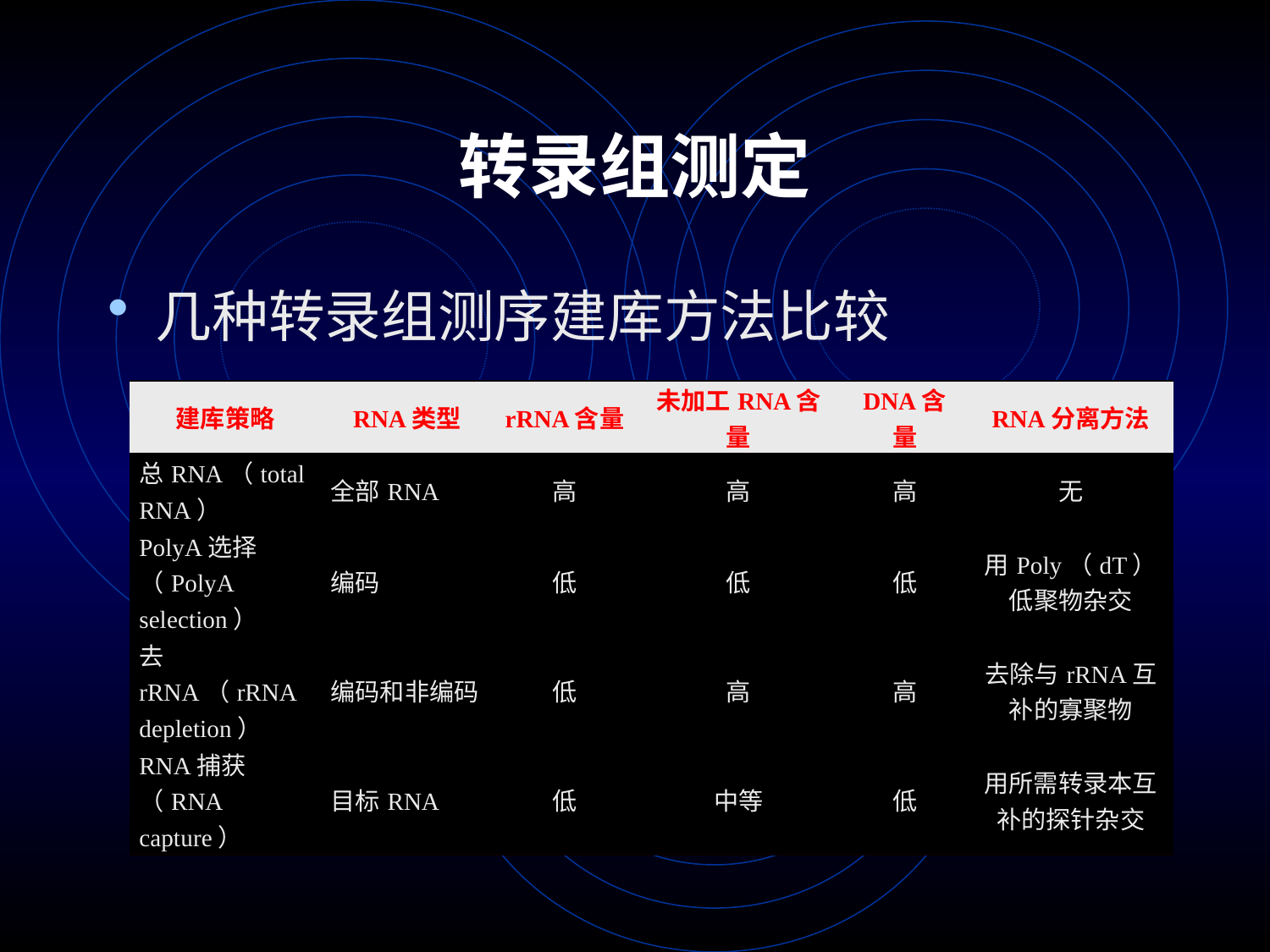

# 转录组测定
几种转录组测序建库方法比较
| 建库策略 | RNA类型 | rRNA含量 | 未加工RNA含量 | DNA含量 | RNA分离方法 |
| --- | --- | --- | --- | --- | --- |
| 总RNA（total RNA） | 全部RNA | 高 | 高 | 高 | 无 |
| PolyA选择（PolyA selection） | 编码 | 低 | 低 | 低 | 用Poly（dT）低聚物杂交 |
| 去rRNA（rRNA depletion） | 编码和非编码 | 低 | 高 | 高 | 去除与rRNA互补的寡聚物 |
| RNA捕获（RNA capture） | 目标RNA | 低 | 中等 | 低 | 用所需转录本互补的探针杂交 |